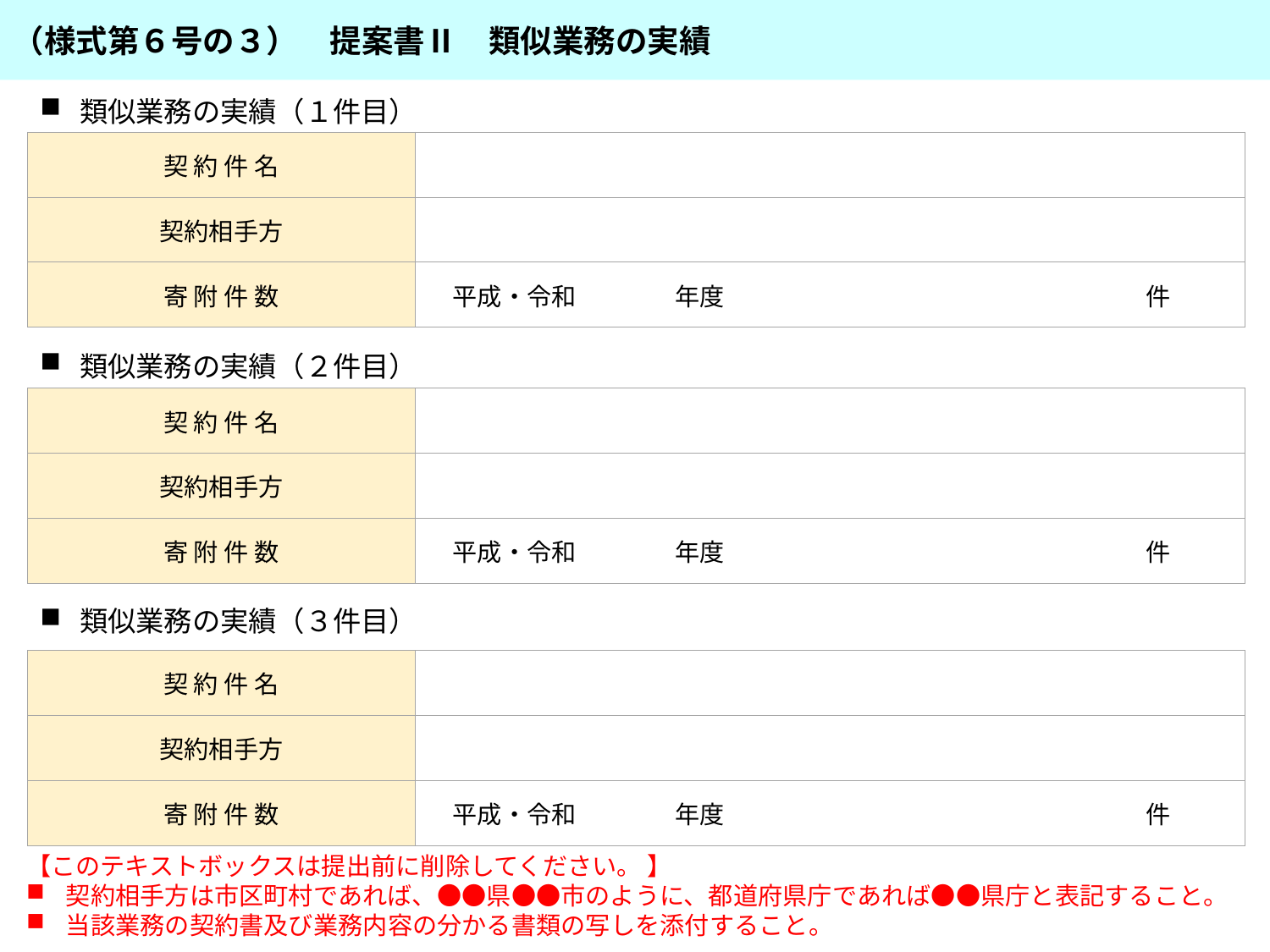

（様式第６号の３）　提案書Ⅱ　類似業務の実績
類似業務の実績（１件目）
| 契 約 件 名 |  |
| --- | --- |
| 契約相手方 |  |
| 寄 附 件 数 | 平成・令和　　　　年度　　　　　　　　　　　　　　　　　件 |
類似業務の実績（２件目）
| 契 約 件 名 |  |
| --- | --- |
| 契約相手方 |  |
| 寄 附 件 数 | 平成・令和　　　　年度　　　　　　　　　　　　　　　　　件 |
類似業務の実績（３件目）
| 契 約 件 名 |  |
| --- | --- |
| 契約相手方 |  |
| 寄 附 件 数 | 平成・令和　　　　年度　　　　　　　　　　　　　　　　　件 |
【このテキストボックスは提出前に削除してください。 】
契約相手方は市区町村であれば、●●県●●市のように、都道府県庁であれば●●県庁と表記すること。
当該業務の契約書及び業務内容の分かる書類の写しを添付すること。